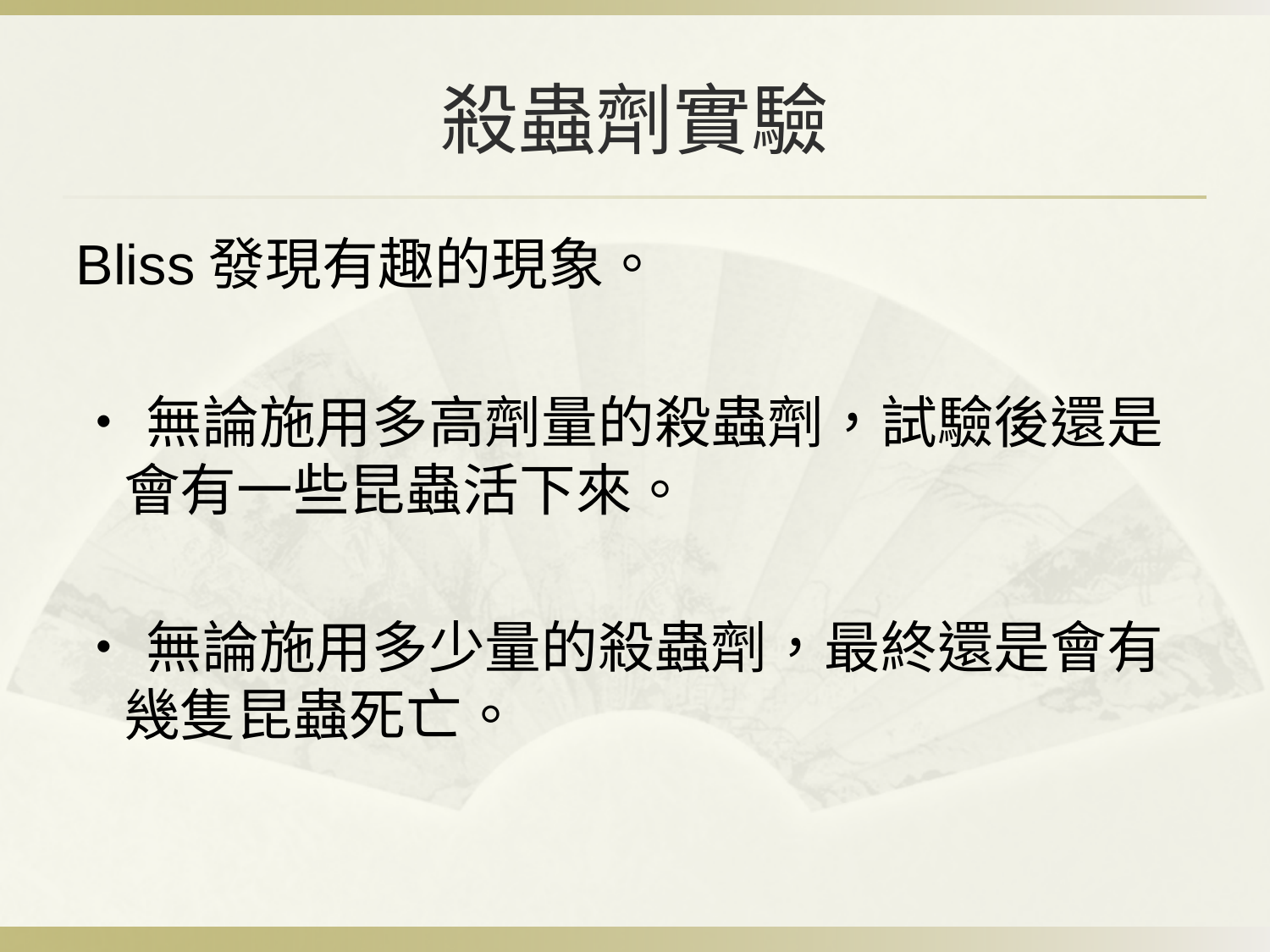

# 殺蟲劑實驗
Bliss發現有趣的現象。

•無論施用多高劑量的殺蟲劑，試驗後還是會有一些昆蟲活下來。

•無論施用多少量的殺蟲劑，最終還是會有幾隻昆蟲死亡。